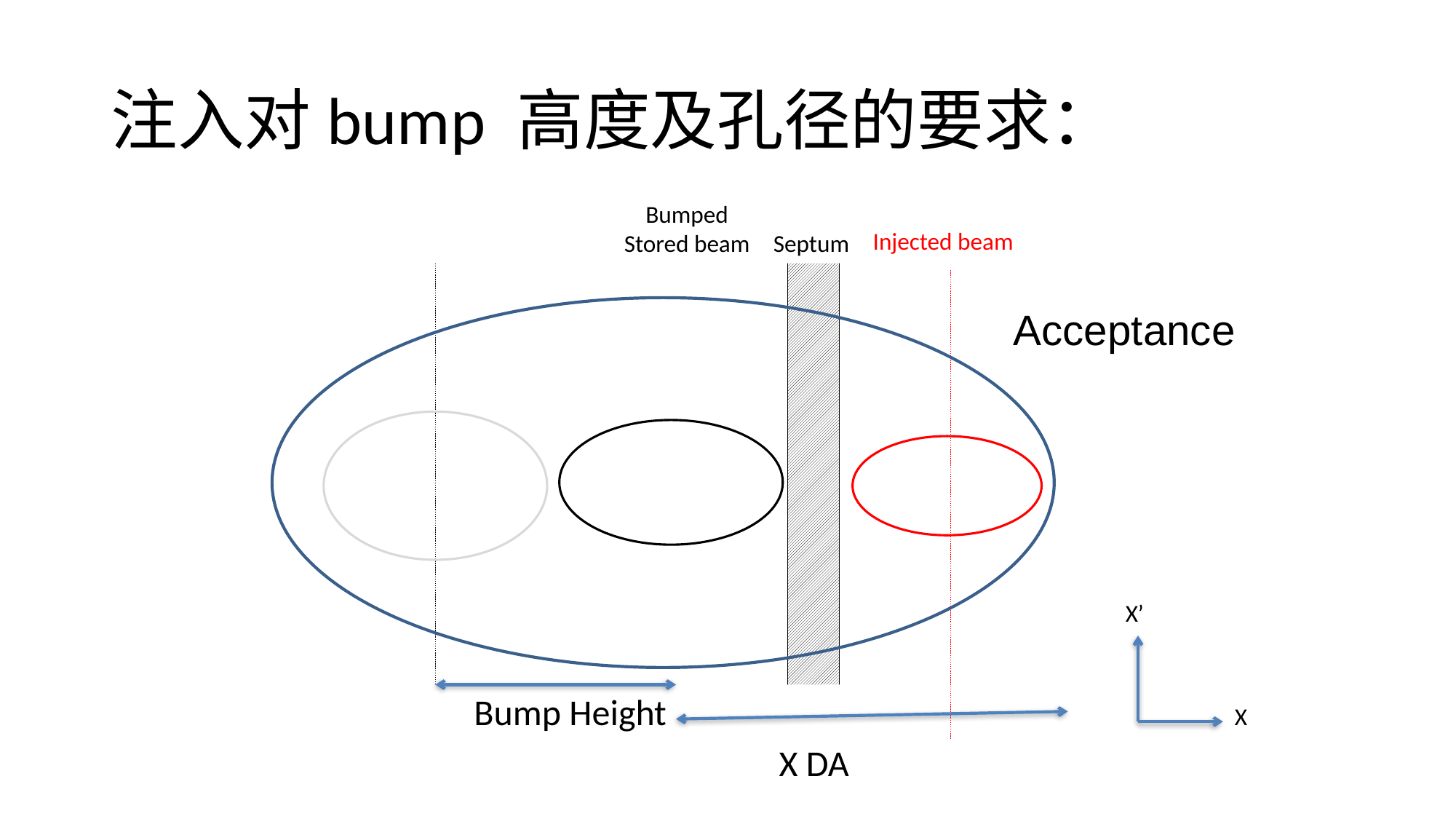

注入对bump 高度及孔径的要求：
Bumped
Stored beam
Injected beam
Septum

Acceptance

X’
X
Bump Height

X DA